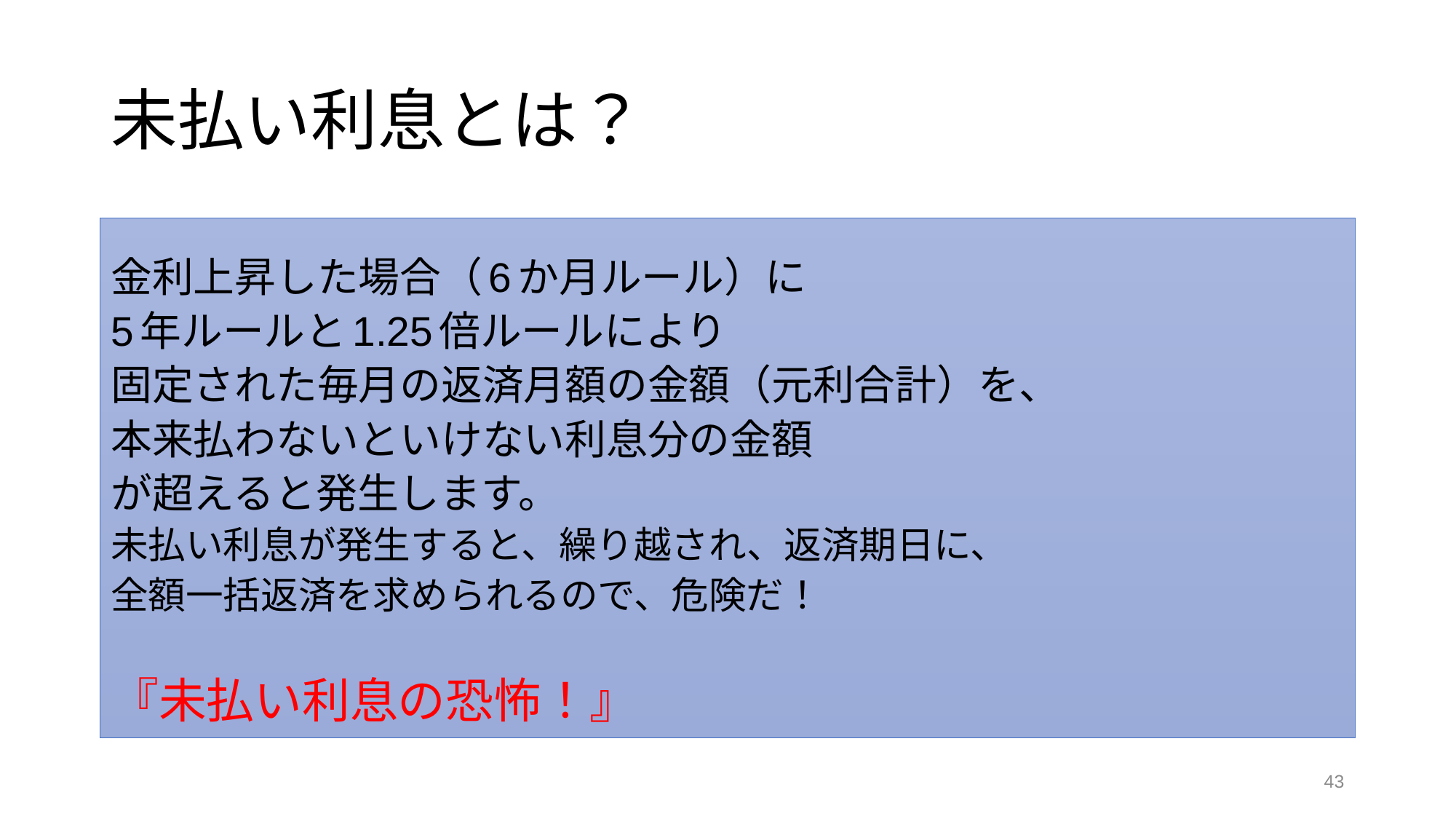

# 未払い利息とは？

金利上昇した場合（6か月ルール）に
5年ルールと1.25倍ルールにより
固定された毎月の返済月額の金額（元利合計）を、
本来払わないといけない利息分の金額
が超えると発生します。
未払い利息が発生すると、繰り越され、返済期日に、
全額一括返済を求められるので、危険だ！

『未払い利息の恐怖！』
43